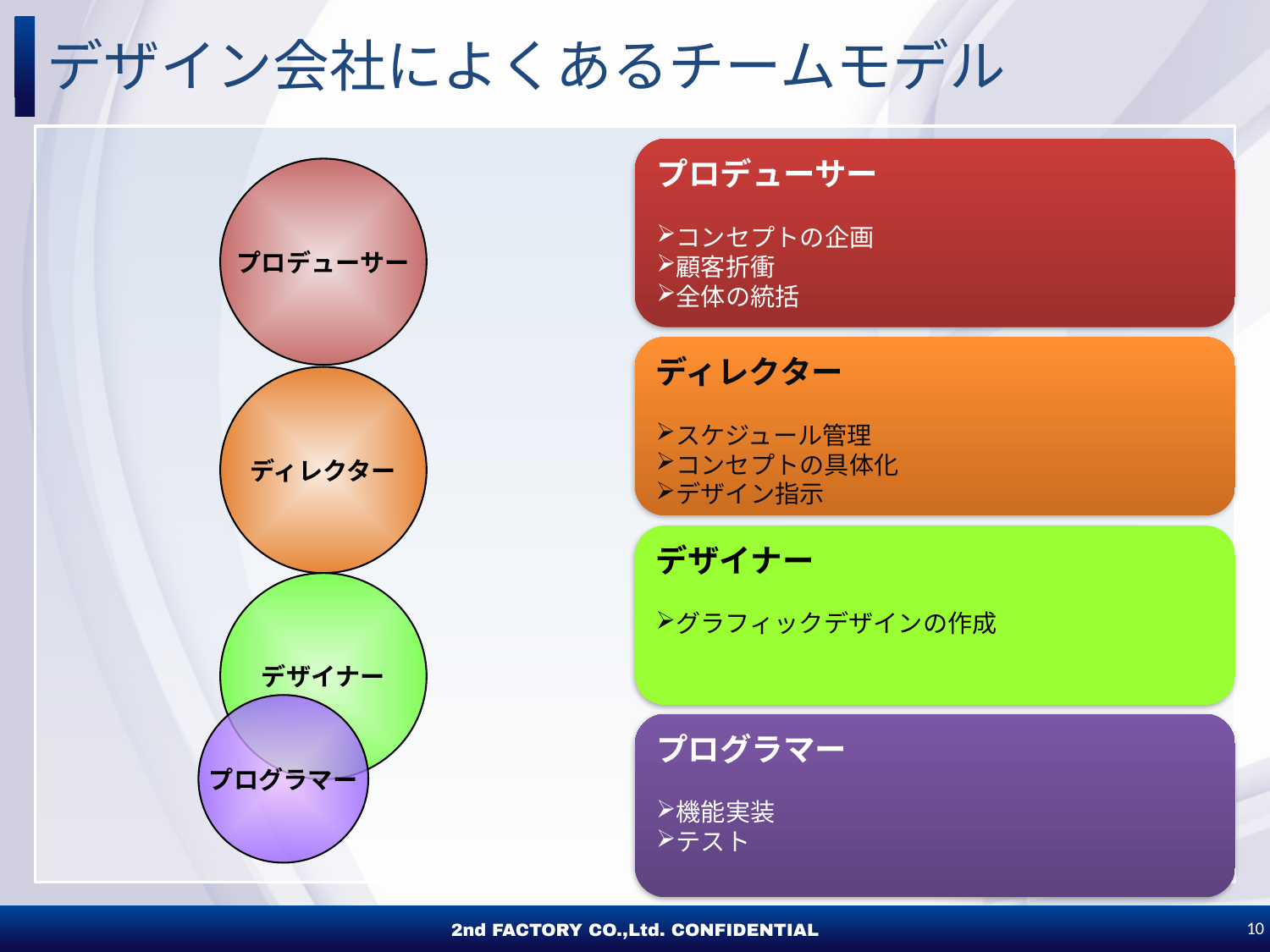

# デザイン会社によくあるチームモデル
プロデューサー

コンセプトの企画
顧客折衝
全体の統括
プロデューサー
ディレクター

スケジュール管理
コンセプトの具体化
デザイン指示

ディレクター
デザイナー

グラフィックデザインの作成
デザイナー
プログラマー
プログラマー

機能実装
テスト